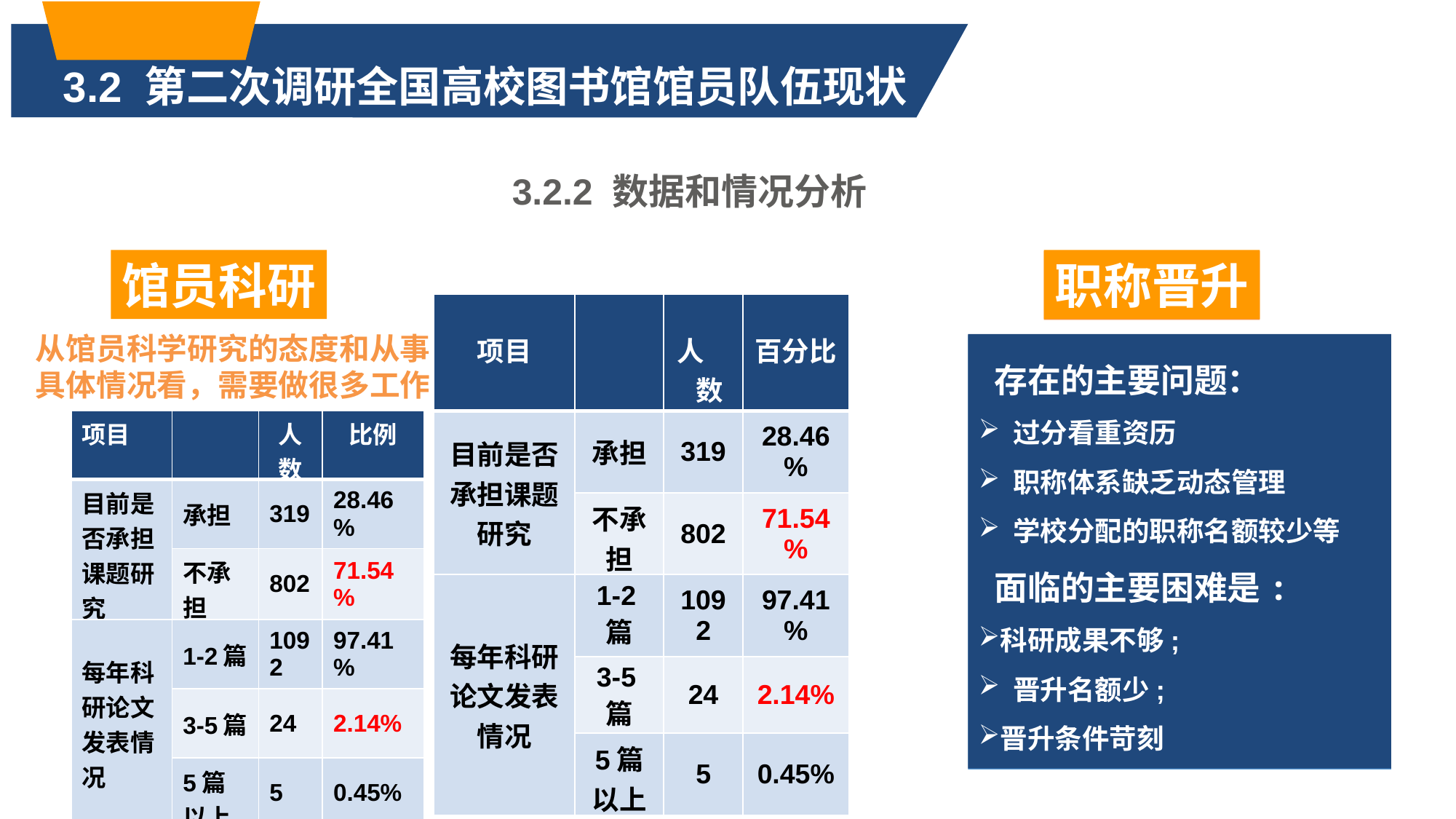

3.2 第二次调研全国高校图书馆馆员队伍现状
3.2.2 数据和情况分析
馆员科研
职称晋升
职称晋升
| 项目 |  | 人 数 | 百分比 |
| --- | --- | --- | --- |
| 目前是否承担课题研究 | 承担 | 319 | 28.46% |
|  | 不承担 | 802 | 71.54% |
| 每年科研论文发表情况 | 1-2篇 | 1092 | 97.41% |
|  | 3-5篇 | 24 | 2.14% |
|  | 5篇以上 | 5 | 0.45% |
| 项 目 |  | 人 数 | 百分比 |
| --- | --- | --- | --- |
| 目前是否承担课题研究 | 承担 | 319 | 28.46% |
|  | 不承担 | 802 | 71.54% |
| 每年科研论文发表情况 | 1-2篇 | 1092 | 97.41% |
|  | 3-5篇 | 24 | 2.14% |
|  | 5篇以上 | 5 | 0.45% |
从馆员科学研究的态度和从事具体情况看，需要做很多工作

 存在的主要问题：
过分看重资历
职称体系缺乏动态管理
学校分配的职称名额较少等
 面临的主要困难是:
科研成果不够;
晋升名额少;
晋升条件苛刻

 存在的主要问题：
过分看重资历
职称体系缺乏动态管理
学校分配的职称名额较少等
 面临的主要困难是:
科研成果不够;
晋升名额少;
晋升条件苛刻

| 项目 |  | 人数 | 比例 |
| --- | --- | --- | --- |
| 目前是否承担课题研究 | 承担 | 319 | 28.46% |
|  | 不承担 | 802 | 71.54% |
| 每年科研论文发表情况 | 1-2篇 | 1092 | 97.41% |
|  | 3-5篇 | 24 | 2.14% |
|  | 5篇以上 | 5 | 0.45% |
| 项目 |  | 人数 | 比例 |
| --- | --- | --- | --- |
| 目前是否承担课题研究 | 承担 | 319 | 28.46% |
|  | 不承担 | 802 | 71.54% |
| 每年科研论文发表情况 | 1-2篇 | 1092 | 97.41% |
|  | 3-5篇 | 24 | 2.14% |
|  | 5篇以上 | 5 | 0.45% |